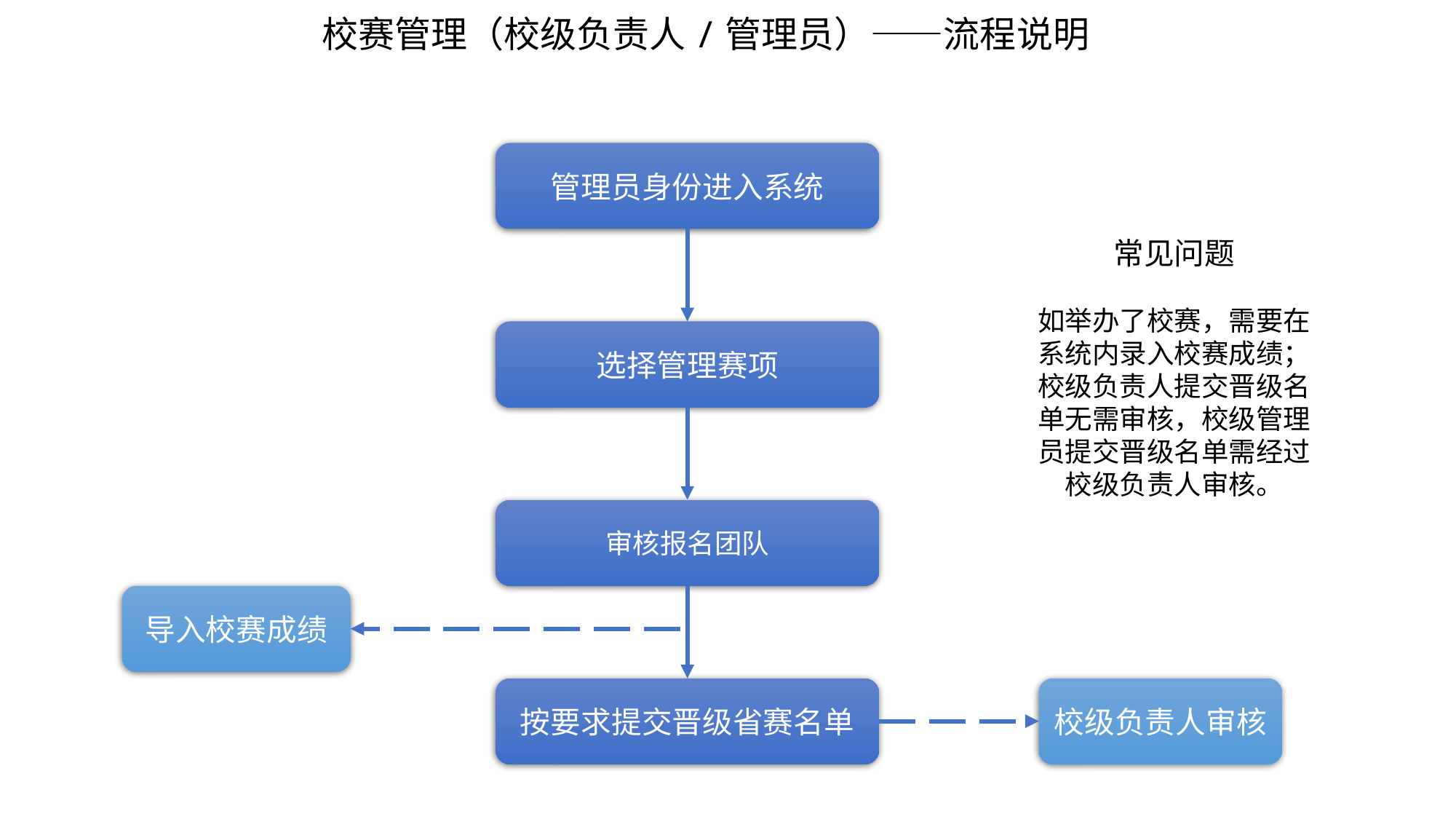

校赛管理（校级负责人/管理员）——流程说明
管理员身份进入系统
常见问题
如举办了校赛，需要在系统内录入校赛成绩；校级负责人提交晋级名单无需审核，校级管理员提交晋级名单需经过校级负责人审核。
选择管理赛项
审核报名团队
导入校赛成绩
校级负责人审核
按要求提交晋级省赛名单